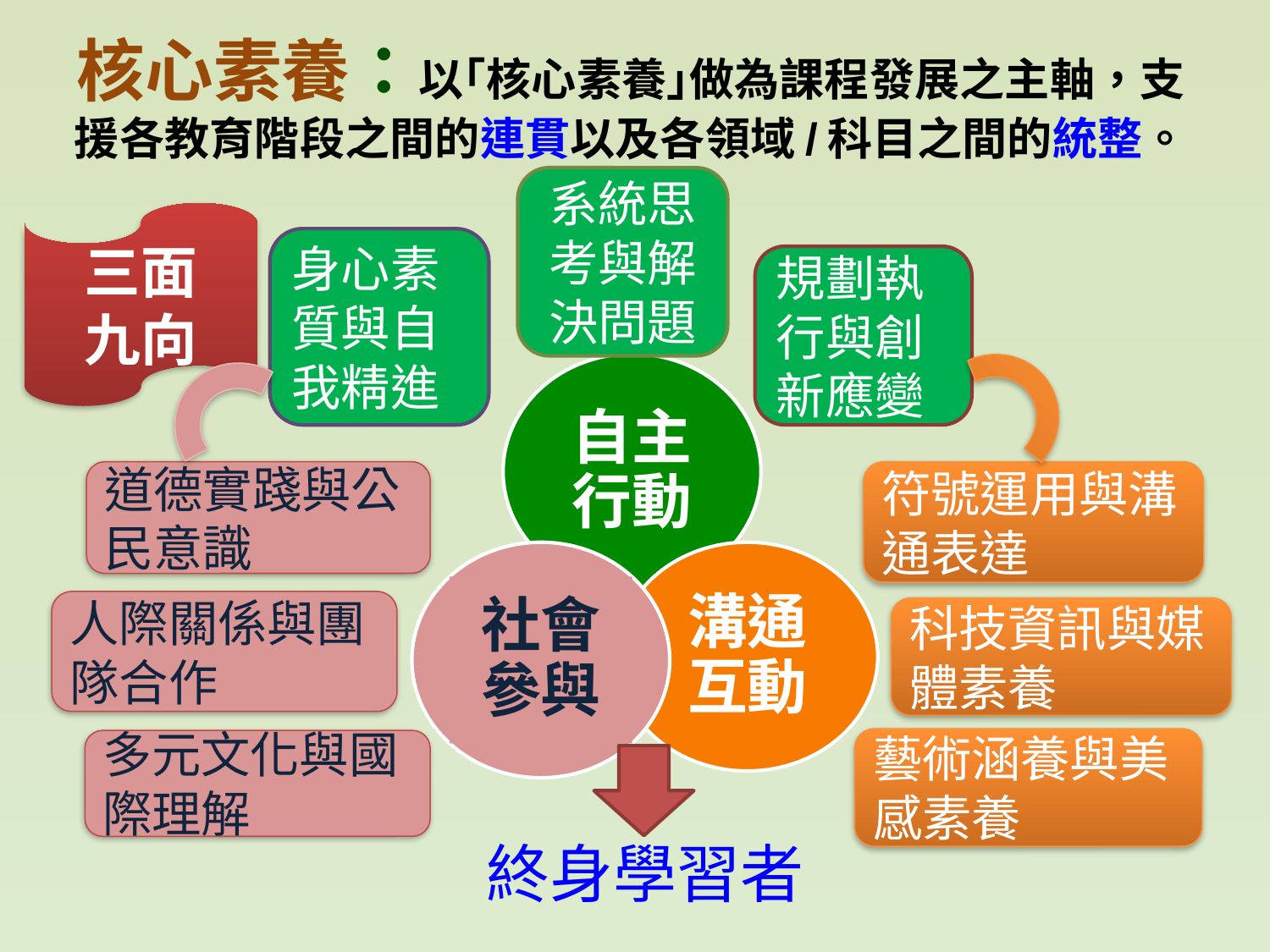

# 核心素養：以｢核心素養｣做為課程發展之主軸，支援各教育階段之間的連貫以及各領域/科目之間的統整。
系統思考與解決問題
三面
九向
身心素質與自我精進
規劃執行與創新應變

自主行動

道德實踐與公民意識
符號運用與溝通表達

社會參與

溝通互動
人際關係與團隊合作
科技資訊與媒體素養
藝術涵養與美感素養
多元文化與國際理解

終身學習者